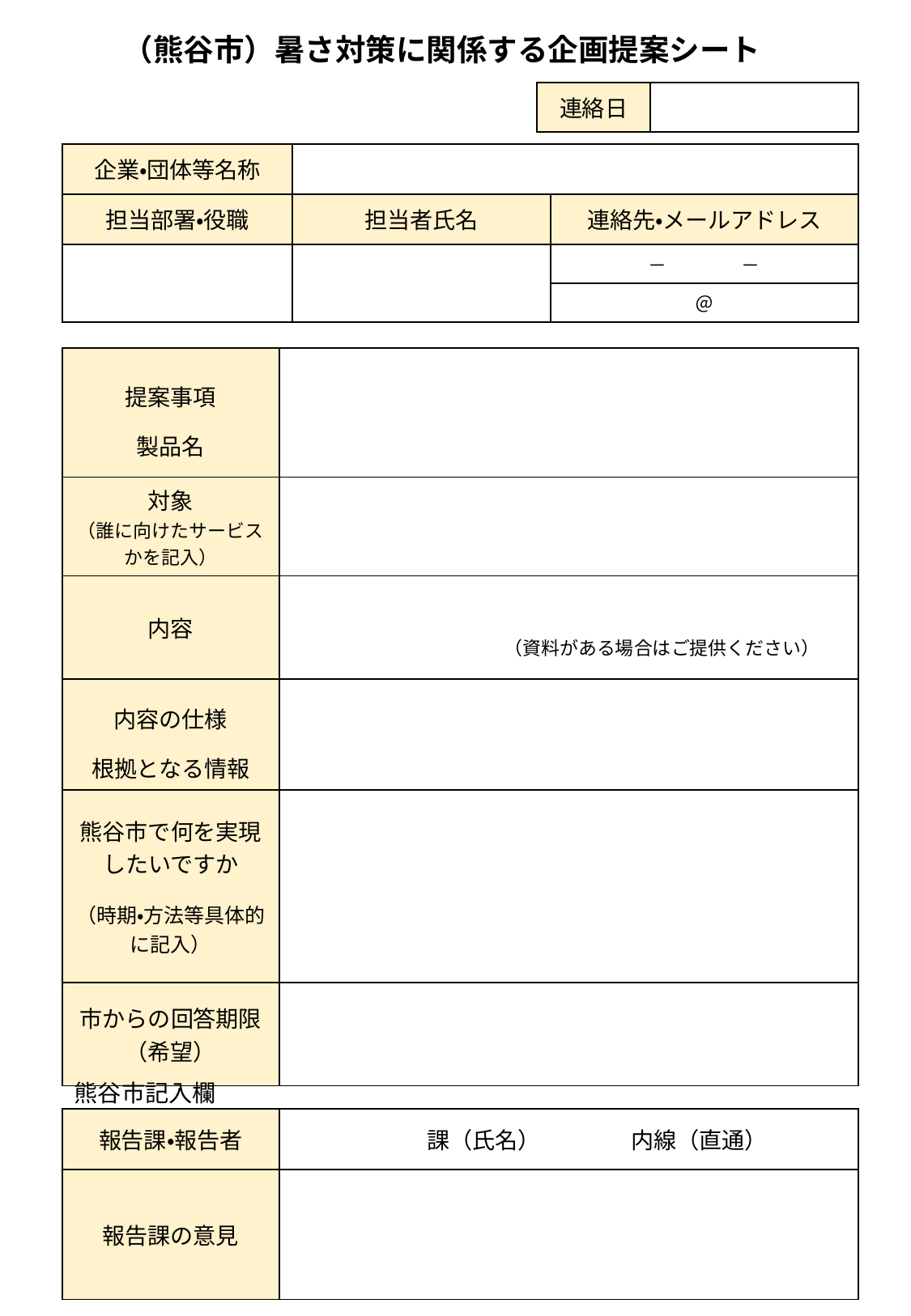

（熊谷市）暑さ対策に関係する企画提案シート
| 連絡日 |  |
| --- | --- |
| 企業・団体等名称 |  |  |
| --- | --- | --- |
| 担当部署・役職 | 担当者氏名 | 連絡先・メールアドレス |
|  |  | －　　　　－ |
|  |  | ＠ |
| 提案事項 製品名 |  |
| --- | --- |
| 対象 （誰に向けたサービスかを記入） |  |
| 内容 |  |
| 内容の仕様 根拠となる情報 |  |
| 熊谷市で何を実現したいですか （時期・方法等具体的に記入） |  |
| 市からの回答期限（希望） |  |
（資料がある場合はご提供ください）
熊谷市記入欄
| 報告課・報告者 | 課（氏名）　　　　内線（直通） |
| --- | --- |
| 報告課の意見 |  |